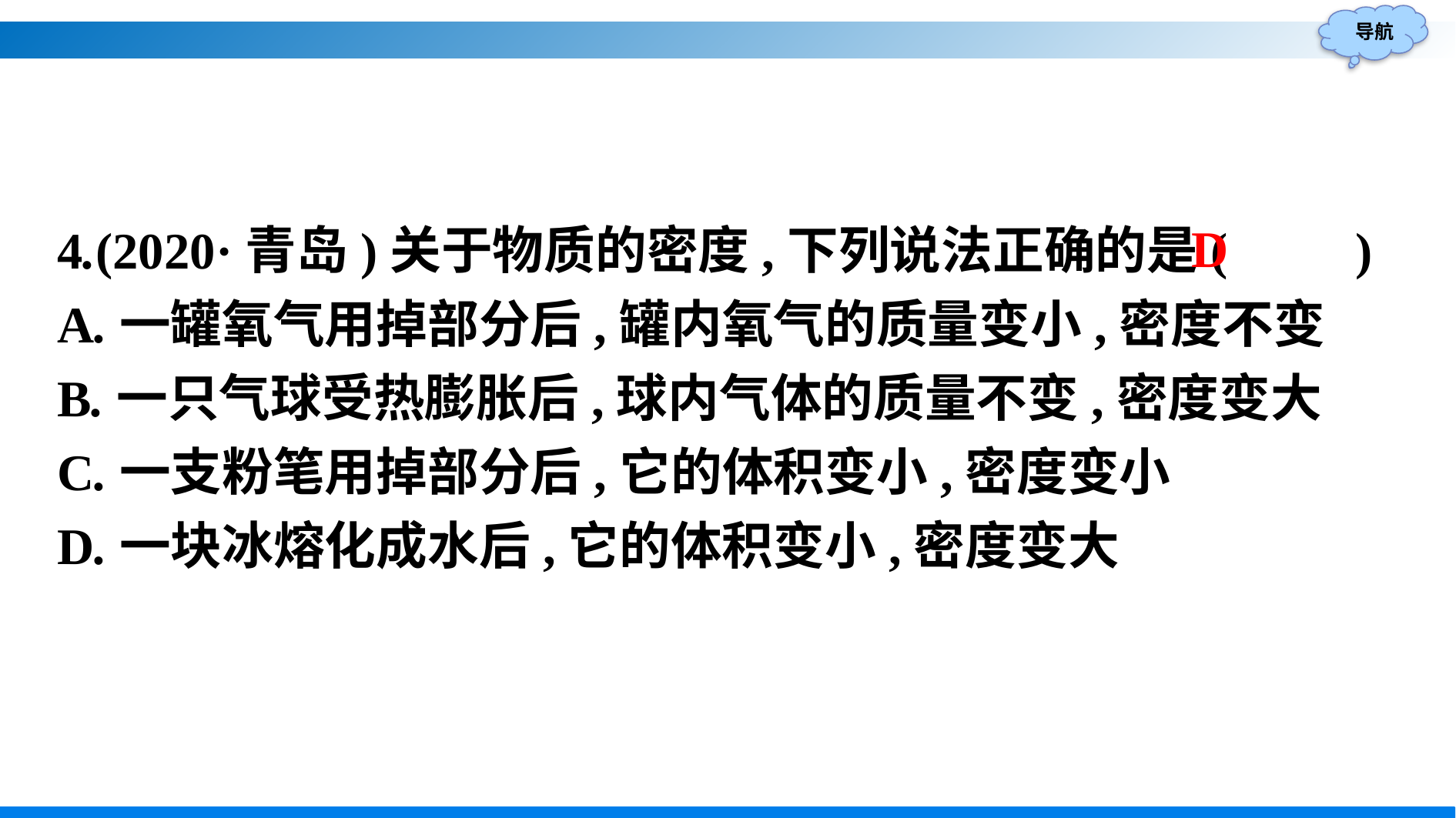

4.(2020·青岛)关于物质的密度,下列说法正确的是(　　)
A.一罐氧气用掉部分后,罐内氧气的质量变小,密度不变
B.一只气球受热膨胀后,球内气体的质量不变,密度变大
C.一支粉笔用掉部分后,它的体积变小,密度变小
D.一块冰熔化成水后,它的体积变小,密度变大
D